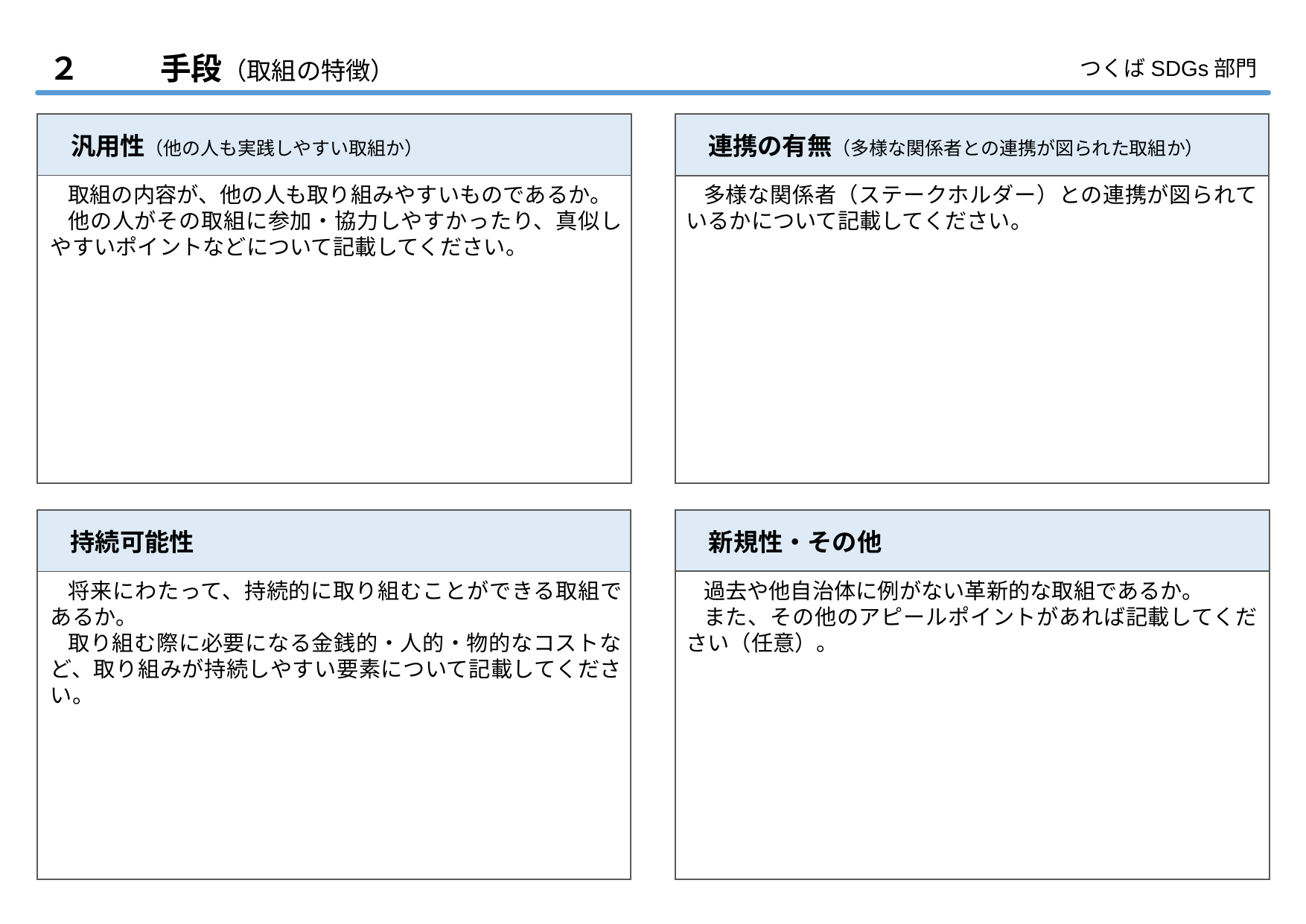

取組の内容が、他の人も取り組みやすいものであるか。
他の人がその取組に参加・協力しやすかったり、真似しやすいポイントなどについて記載してください。
多様な関係者（ステークホルダー）との連携が図られているかについて記載してください。
将来にわたって、持続的に取り組むことができる取組であるか。
取り組む際に必要になる金銭的・人的・物的なコストなど、取り組みが持続しやすい要素について記載してください。
過去や他自治体に例がない革新的な取組であるか。
また、その他のアピールポイントがあれば記載してください（任意）。